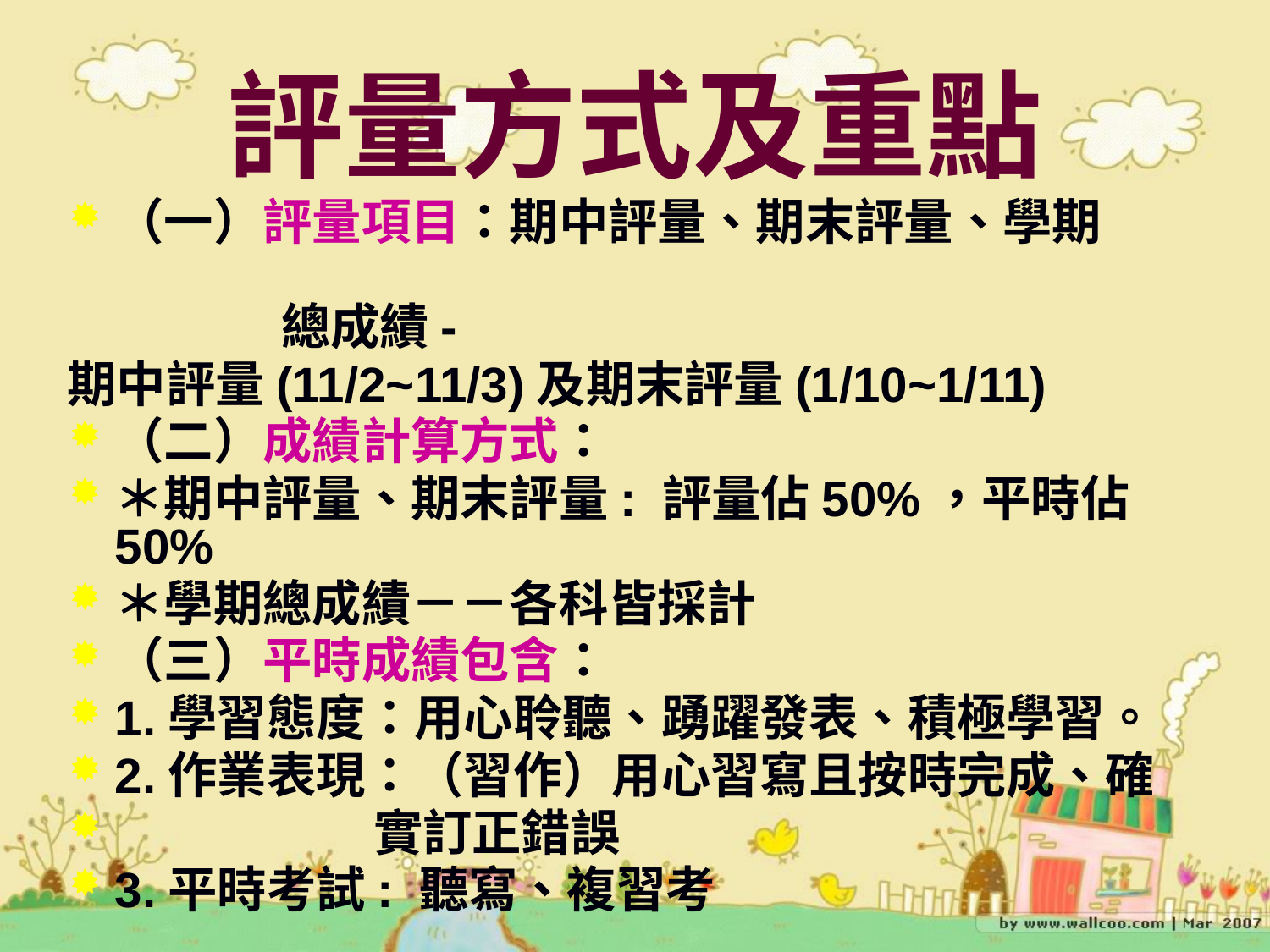

評量方式及重點
（一）評量項目：期中評量、期末評量、學期
                  總成績-
期中評量(11/2~11/3)及期末評量(1/10~1/11)
（二）成績計算方式：
＊期中評量、期末評量: 評量佔50%，平時佔50%
＊學期總成績－－各科皆採計
（三）平時成績包含：
1.學習態度：用心聆聽、踴躍發表、積極學習。
2.作業表現：（習作）用心習寫且按時完成、確
                      實訂正錯誤
3.平時考試: 聽寫、複習考